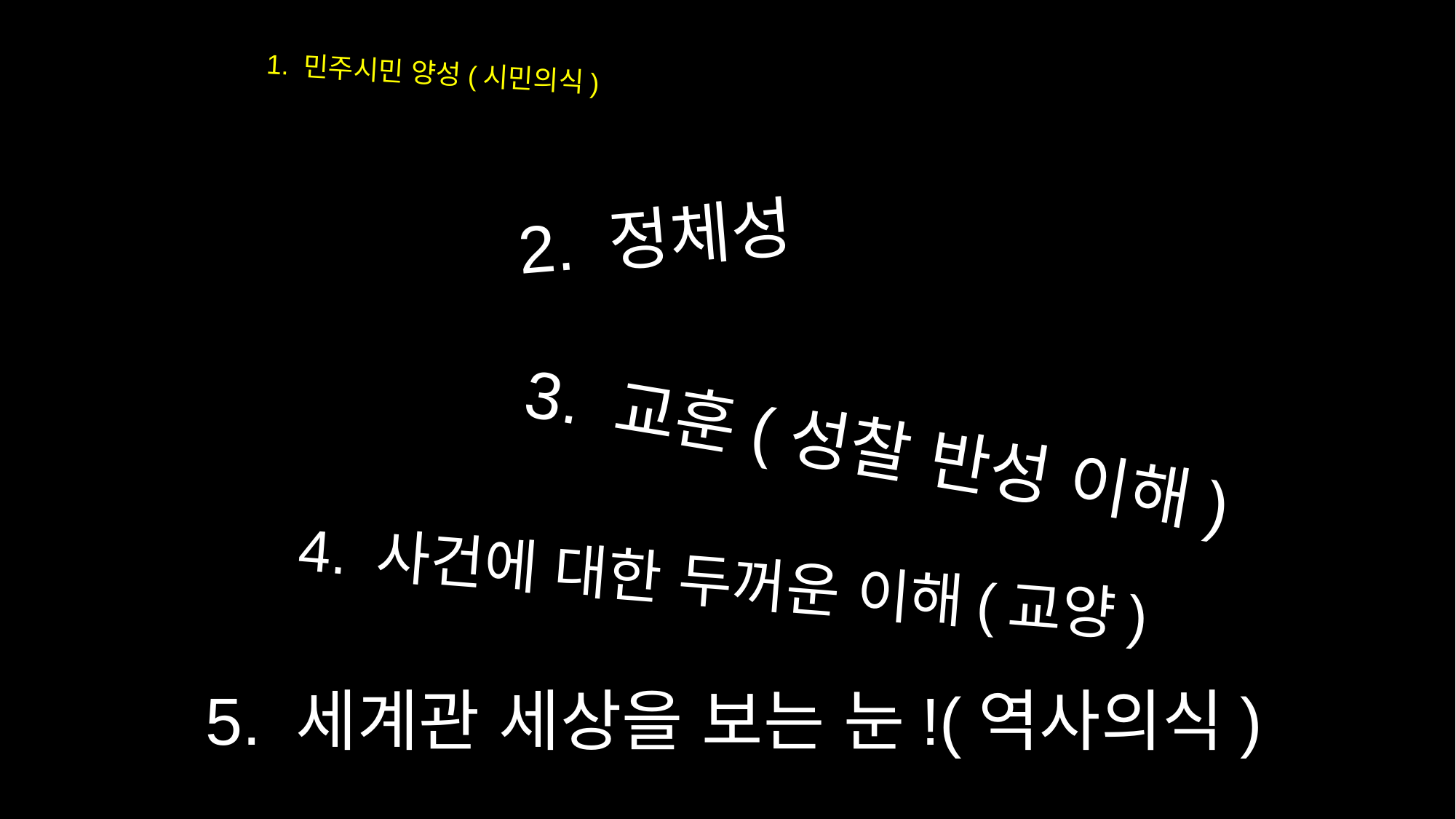

# 1. 민주시민 양성(시민의식)
2. 정체성
3. 교훈(성찰 반성 이해)
4. 사건에 대한 두꺼운 이해(교양)
5. 세계관 세상을 보는 눈!(역사의식)